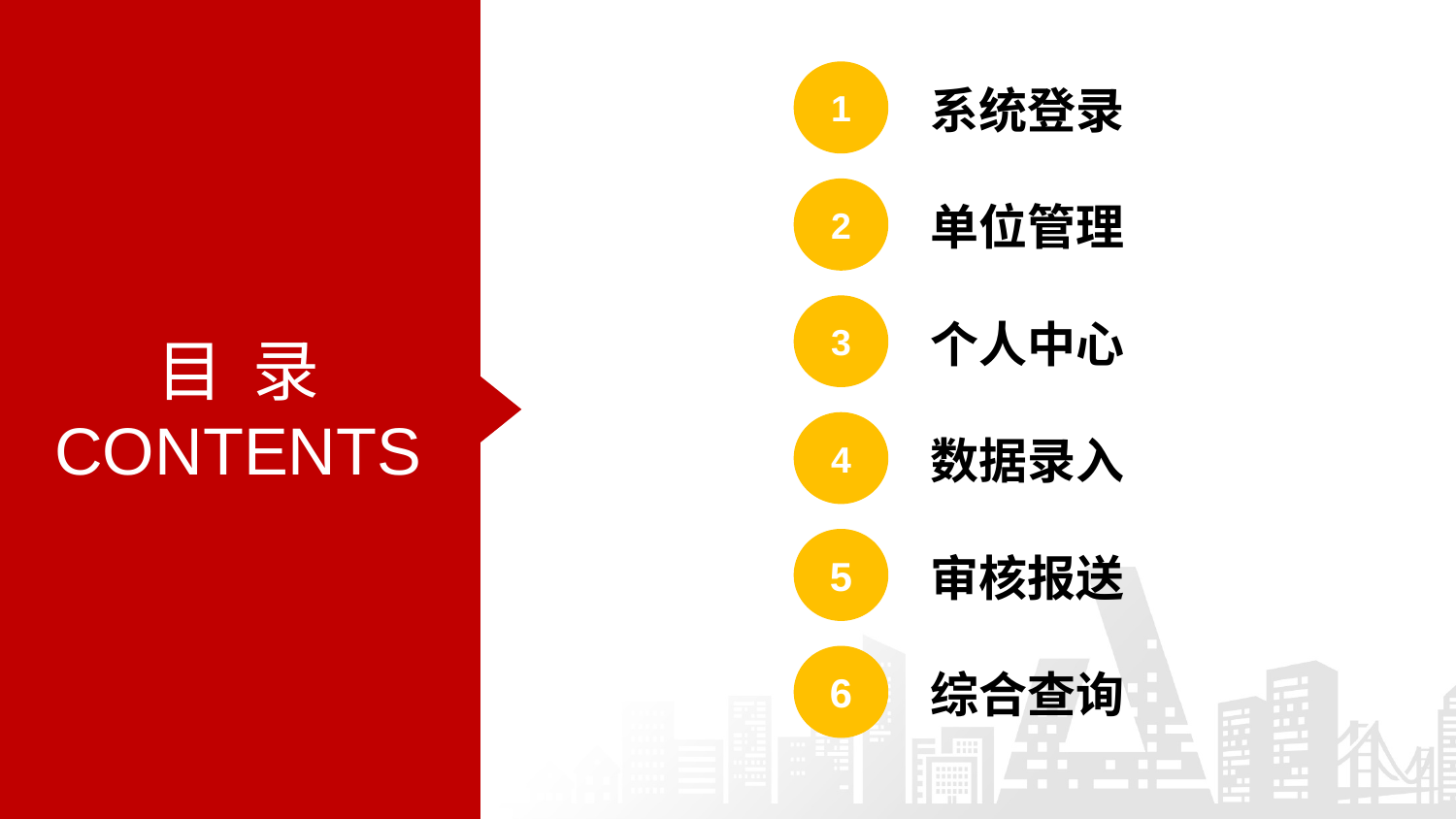

1
系统登录
2
单位管理
3
个人中心
目  录
CONTENTS

4
数据录入
5
审核报送
6
综合查询